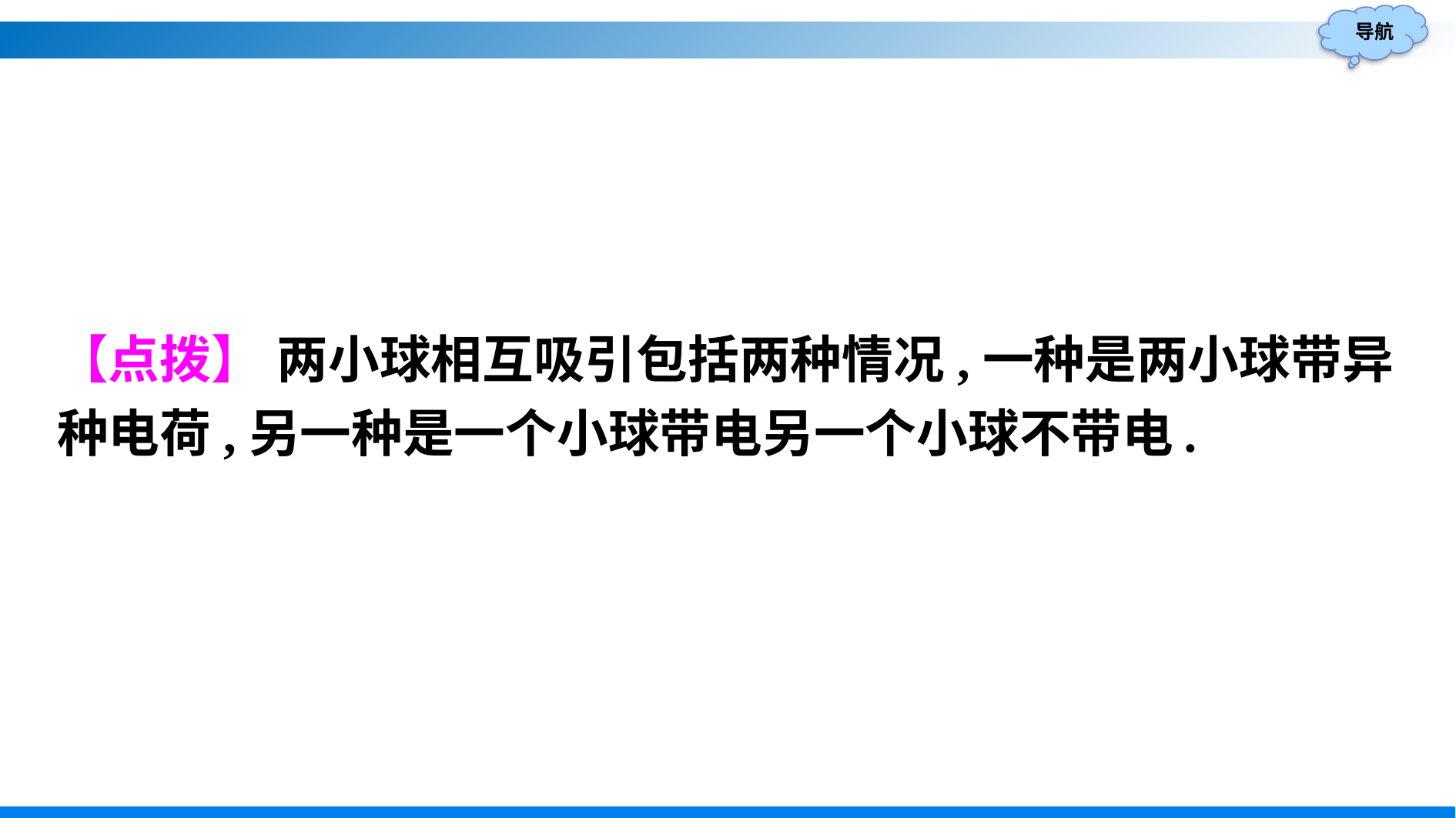

【点拨】 两小球相互吸引包括两种情况,一种是两小球带异种电荷,另一种是一个小球带电另一个小球不带电.